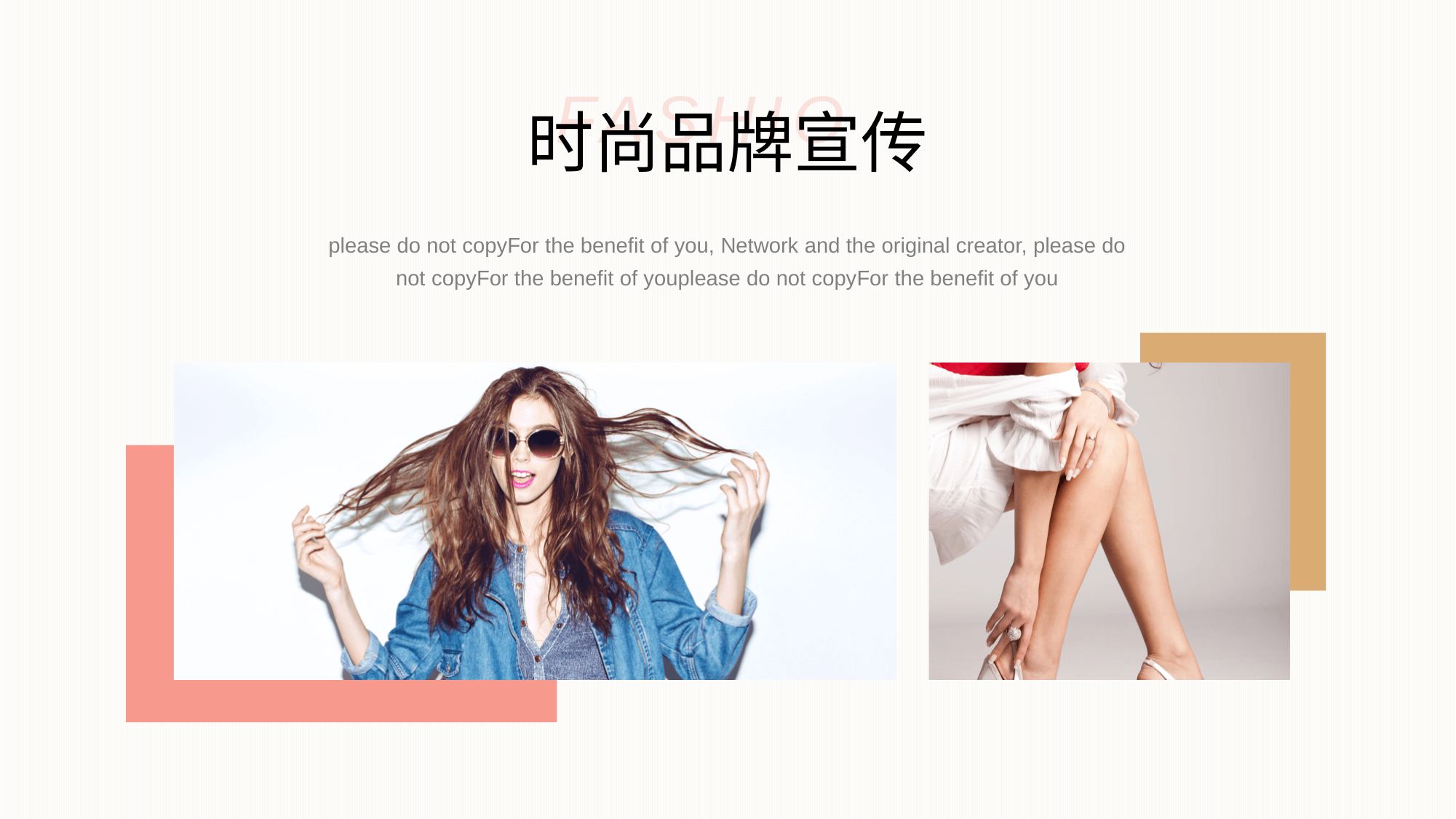

FASHION
时尚品牌宣传
please do not copyFor the benefit of you, Network and the original creator, please do not copyFor the benefit of youplease do not copyFor the benefit of you